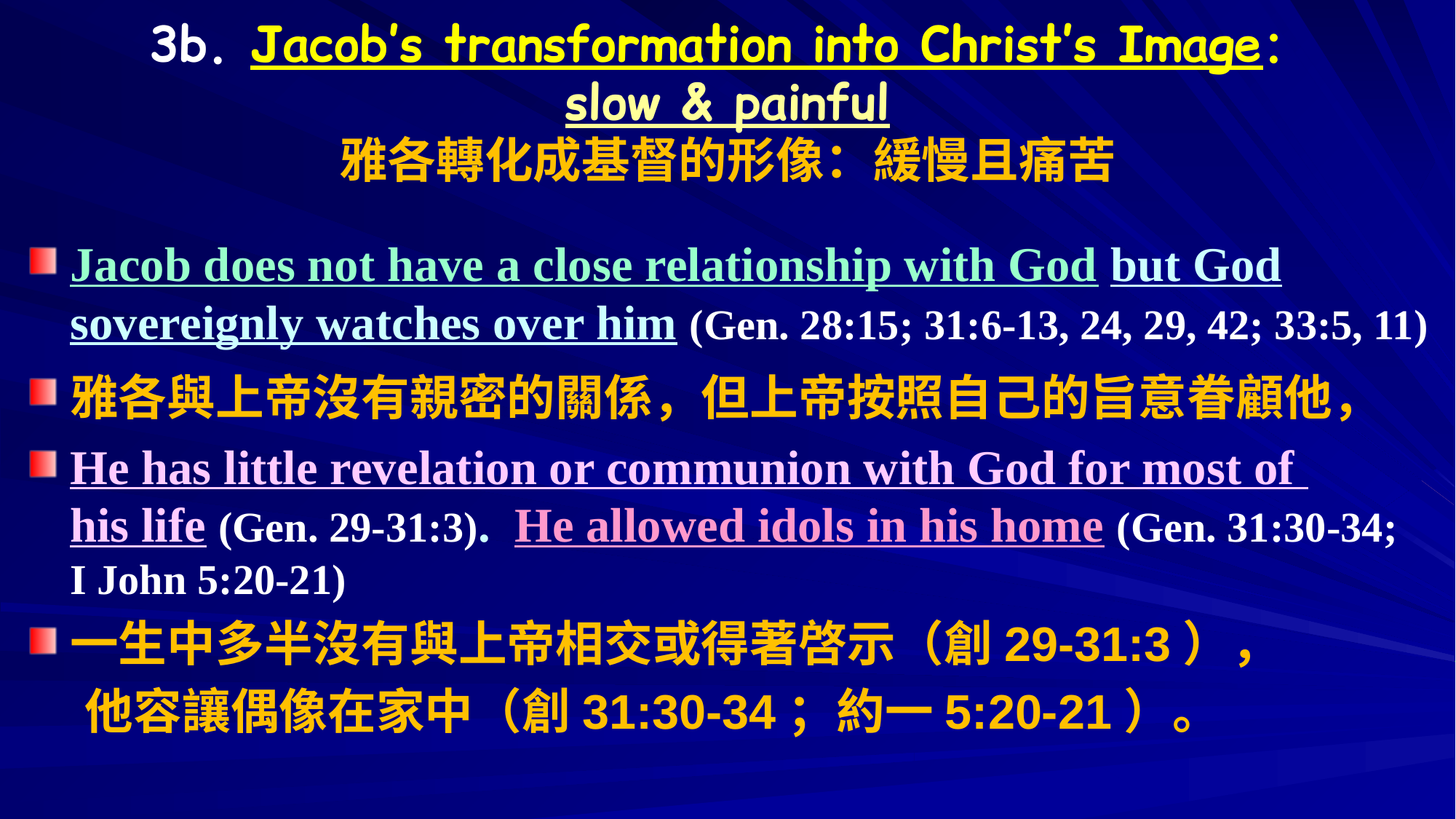

# 3b. Jacob’s transformation into Christ’s Image: slow & painful 雅各轉化成基督的形像：緩慢且痛苦
Jacob does not have a close relationship with God but God sovereignly watches over him (Gen. 28:15; 31:6-13, 24, 29, 42; 33:5, 11)
雅各與上帝沒有親密的關係，但上帝按照自己的旨意眷顧他，
He has little revelation or communion with God for most of         his life (Gen. 29-31:3).  He allowed idols in his home (Gen. 31:30-34;    I John 5:20-21)
一生中多半沒有與上帝相交或得著啓示（創29-31:3），
    他容讓偶像在家中（創31:30-34；約一5:20-21）。